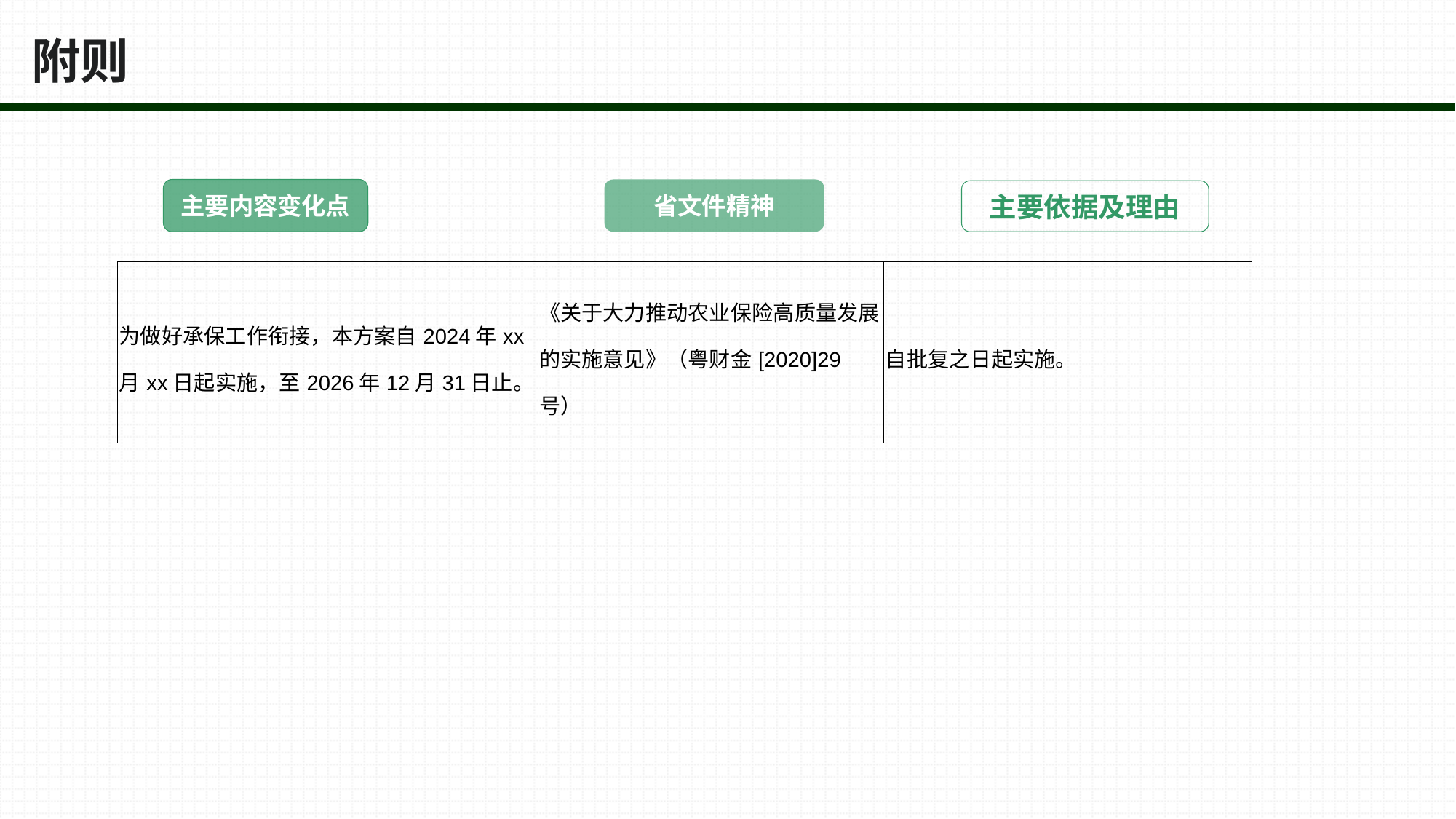

# 附则

主要内容变化点
省文件精神
主要依据及理由
| 为做好承保工作衔接，本方案自2024年xx月xx日起实施，至2026年12月31日止。 | 《关于大力推动农业保险高质量发展的实施意见》（粤财金[2020]29号） | 自批复之日起实施。 |
| --- | --- | --- |